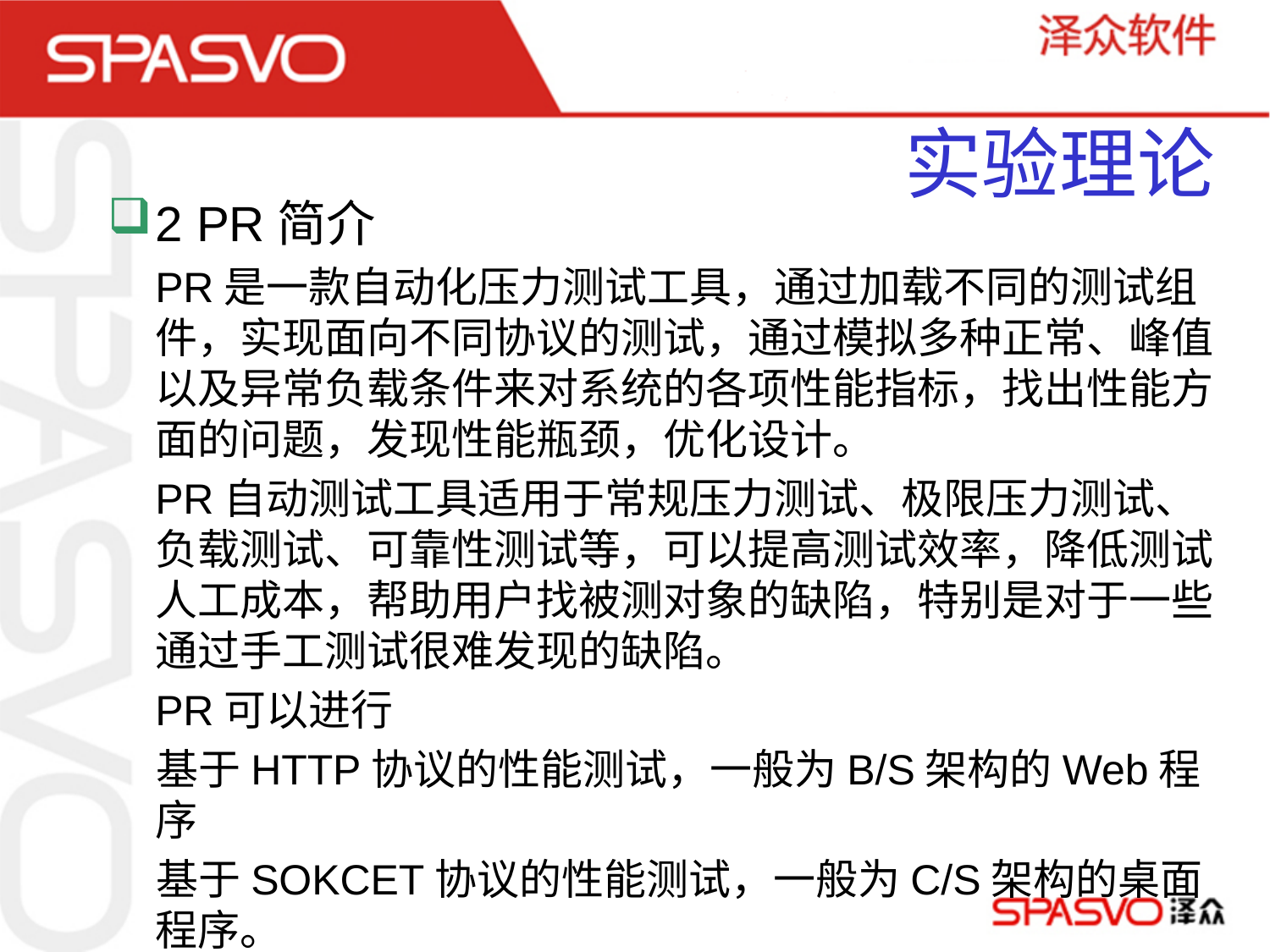

# 实验理论
2 PR简介
    PR是一款自动化压力测试工具，通过加载不同的测试组件，实现面向不同协议的测试，通过模拟多种正常、峰值以及异常负载条件来对系统的各项性能指标，找出性能方面的问题，发现性能瓶颈，优化设计。
    PR自动测试工具适用于常规压力测试、极限压力测试、负载测试、可靠性测试等，可以提高测试效率，降低测试人工成本，帮助用户找被测对象的缺陷，特别是对于一些通过手工测试很难发现的缺陷。
    PR可以进行
    基于HTTP协议的性能测试，一般为B/S架构的Web程序
    基于SOKCET协议的性能测试，一般为C/S架构的桌面程序。